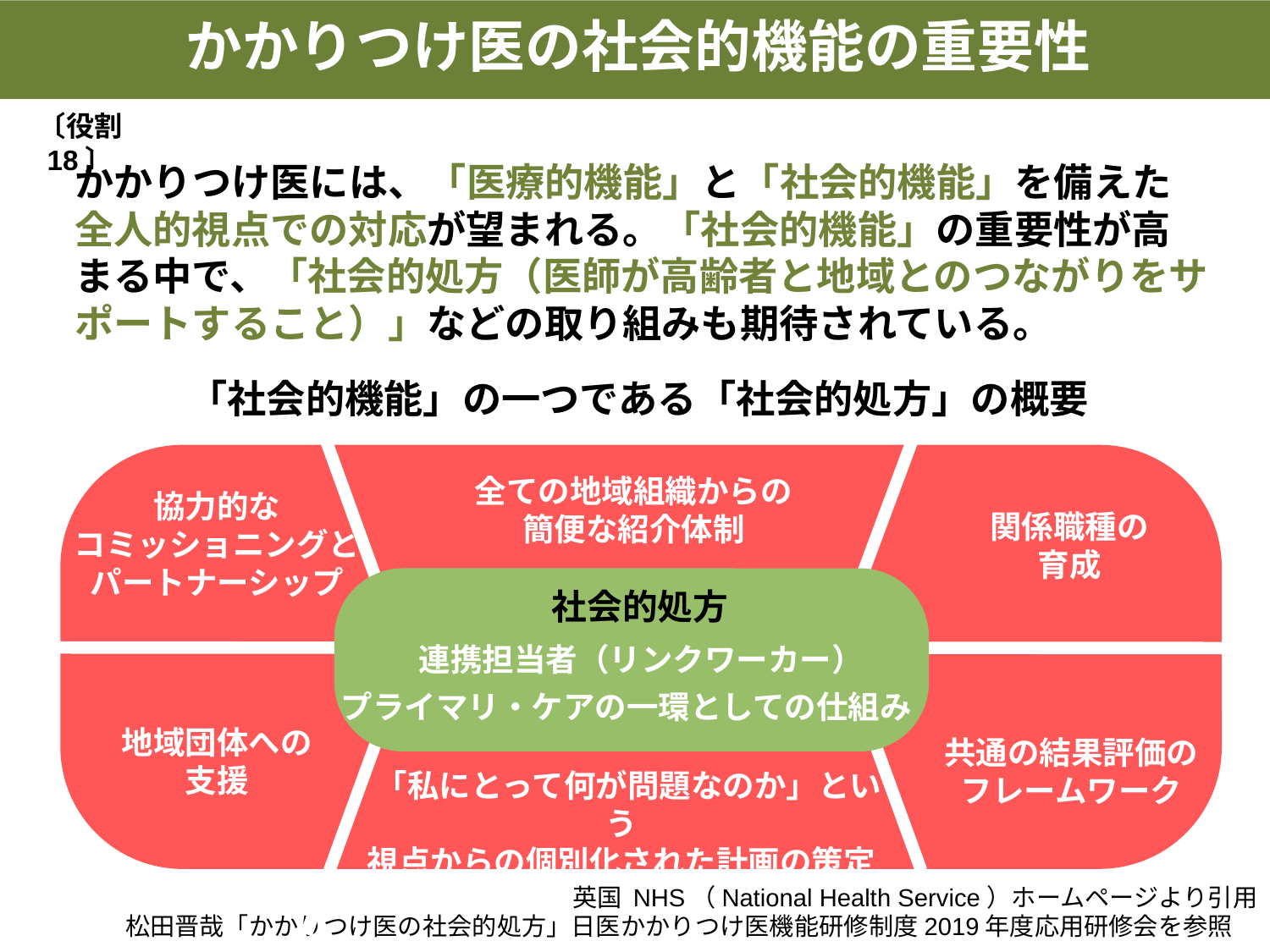

かかりつけ医の社会的機能の重要性
〔役割 18〕
かかりつけ医には、「医療的機能」と「社会的機能」を備えた全人的視点での対応が望まれる。「社会的機能」の重要性が高まる中で、「社会的処方（医師が高齢者と地域とのつながりをサポートすること）」などの取り組みも期待されている。
「社会的機能」の一つである「社会的処方」の概要

全ての地域組織からの
簡便な紹介体制
協力的な
コミッショニングと
パートナーシップ
関係職種の
育成

社会的処方
連携担当者（リンクワーカー）
プライマリ・ケアの一環としての仕組み
地域団体への
支援
共通の結果評価の
フレームワーク
 「私にとって何が問題なのか」という
視点からの個別化された計画の策定
英国 NHS（National Health Service）ホームページより引用
松田晋哉「かかりつけ医の社会的処方」日医かかりつけ医機能研修制度2019年度応用研修会を参照